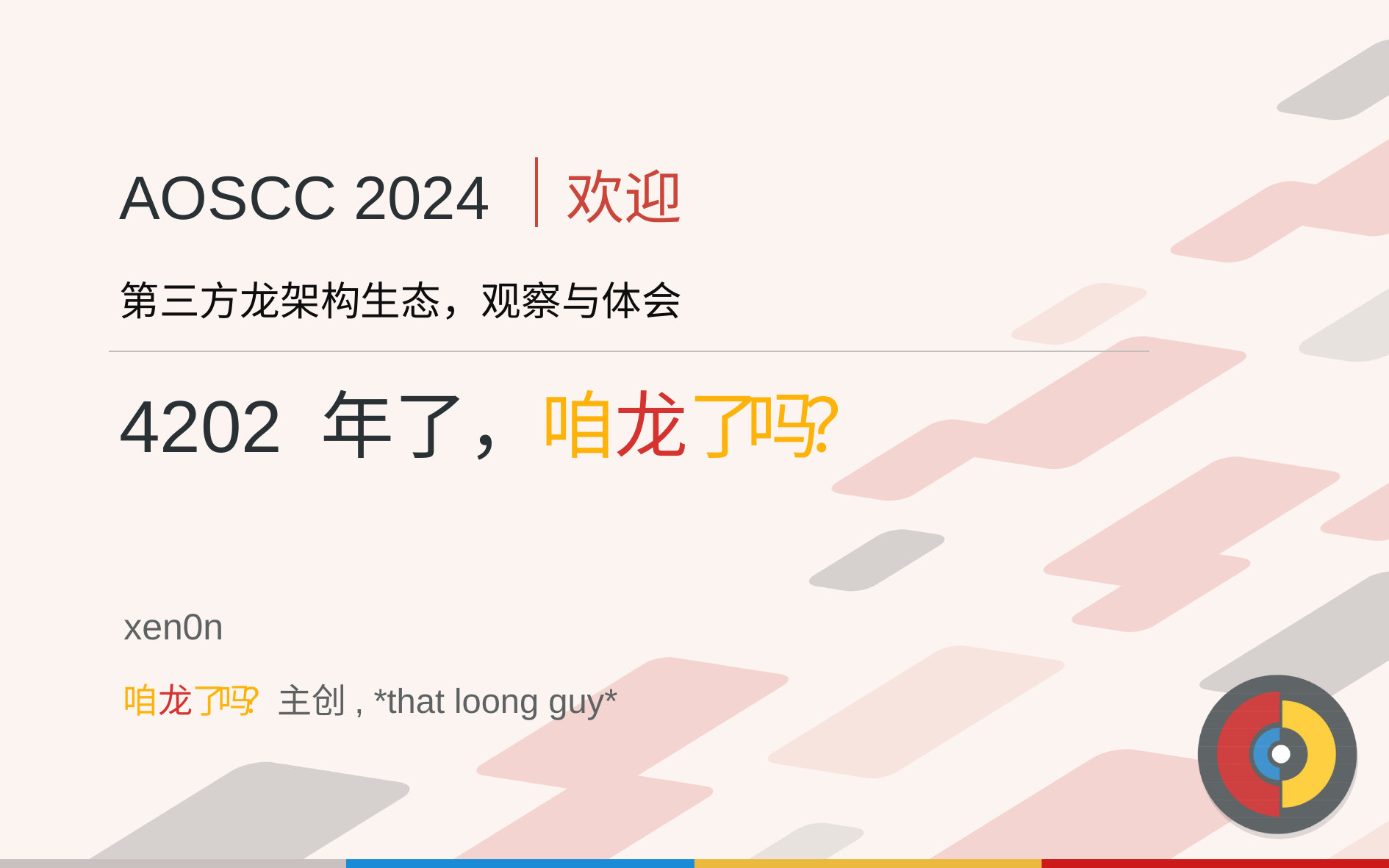

第三方龙架构生态，观察与体会
# 4202 年了，咱龙了吗？
xen0n
咱龙了吗？主创, *that loong guy*